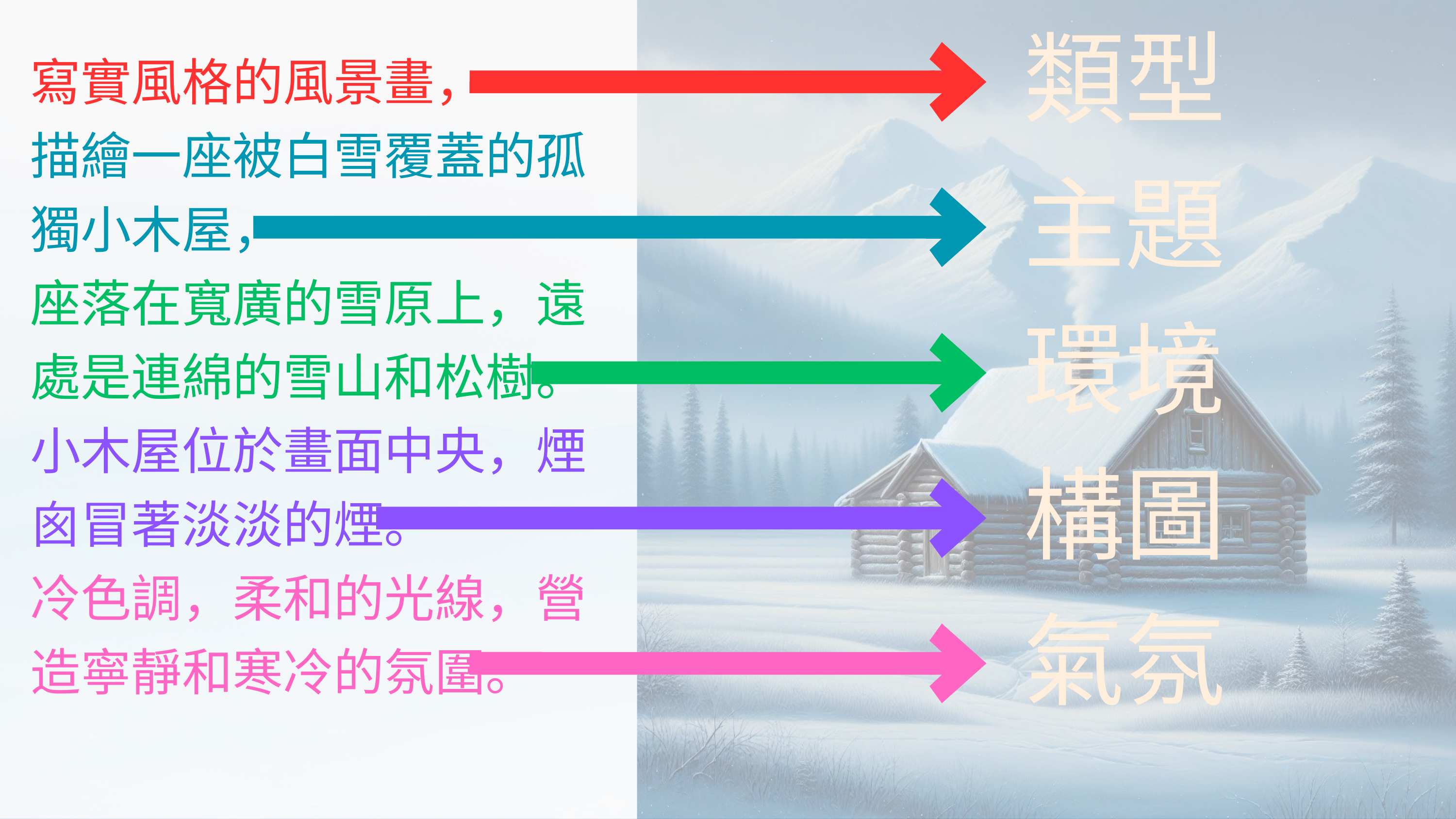

寫實風格的風景畫，
描繪一座被白雪覆蓋的孤獨小木屋，
座落在寬廣的雪原上，遠處是連綿的雪山和松樹。
小木屋位於畫面中央，煙囪冒著淡淡的煙。
冷色調，柔和的光線，營造寧靜和寒冷的氛圍。
類型

主題

環境

構圖

氣氛